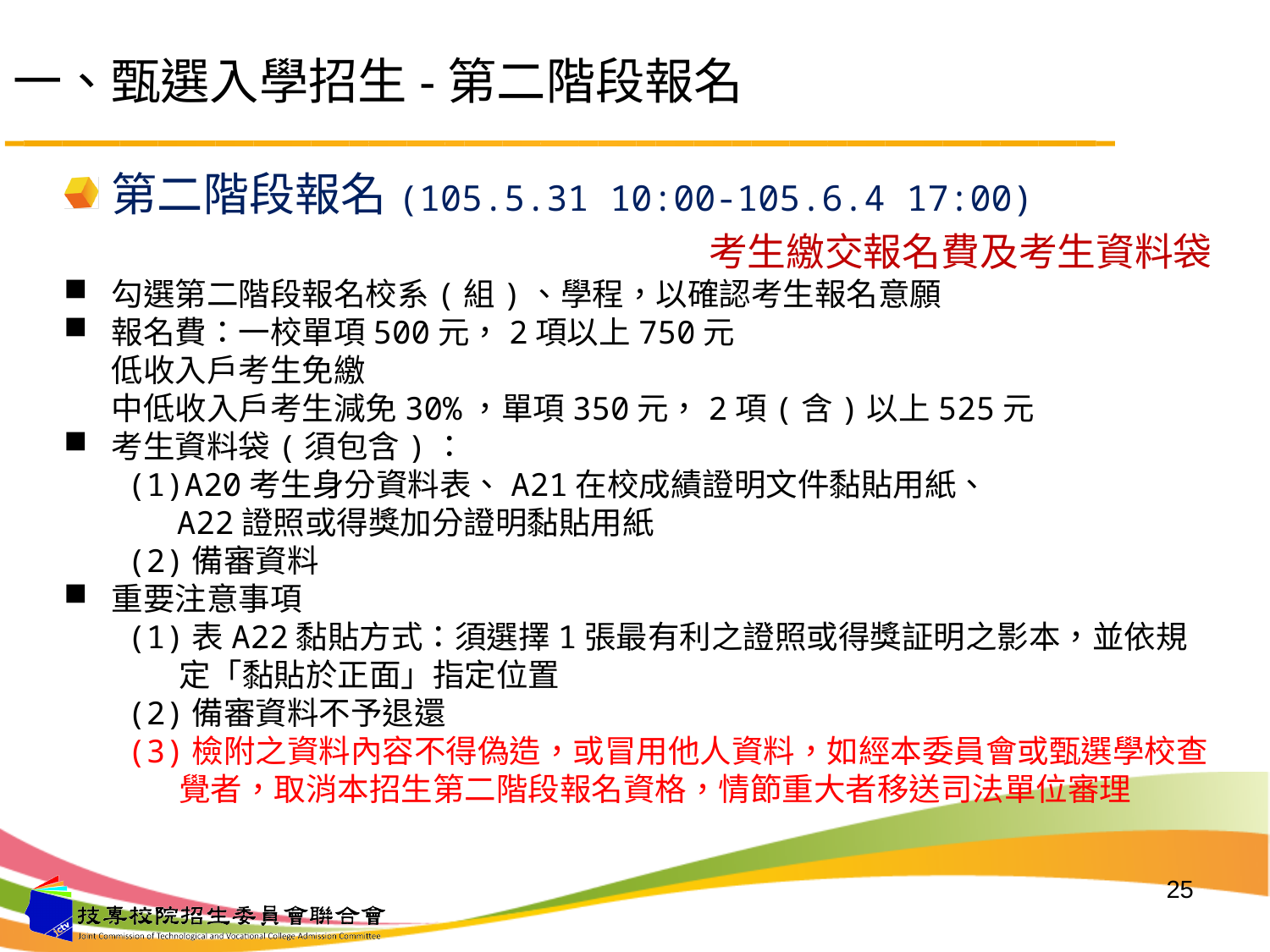

# 一、甄選入學招生-第二階段報名
第二階段報名(105.5.31 10:00-105.6.4 17:00)
考生繳交報名費及考生資料袋
勾選第二階段報名校系(組)、學程，以確認考生報名意願
報名費：一校單項500元，2項以上750元
低收入戶考生免繳
中低收入戶考生減免30%，單項350元，2項(含)以上525元
考生資料袋(須包含)：
(1)A20考生身分資料表、A21在校成績證明文件黏貼用紙、
A22證照或得獎加分證明黏貼用紙
(2)備審資料
重要注意事項
(1)表A22黏貼方式：須選擇1張最有利之證照或得獎証明之影本，並依規定「黏貼於正面」指定位置
(2)備審資料不予退還
(3)檢附之資料內容不得偽造，或冒用他人資料，如經本委員會或甄選學校查覺者，取消本招生第二階段報名資格，情節重大者移送司法單位審理
25